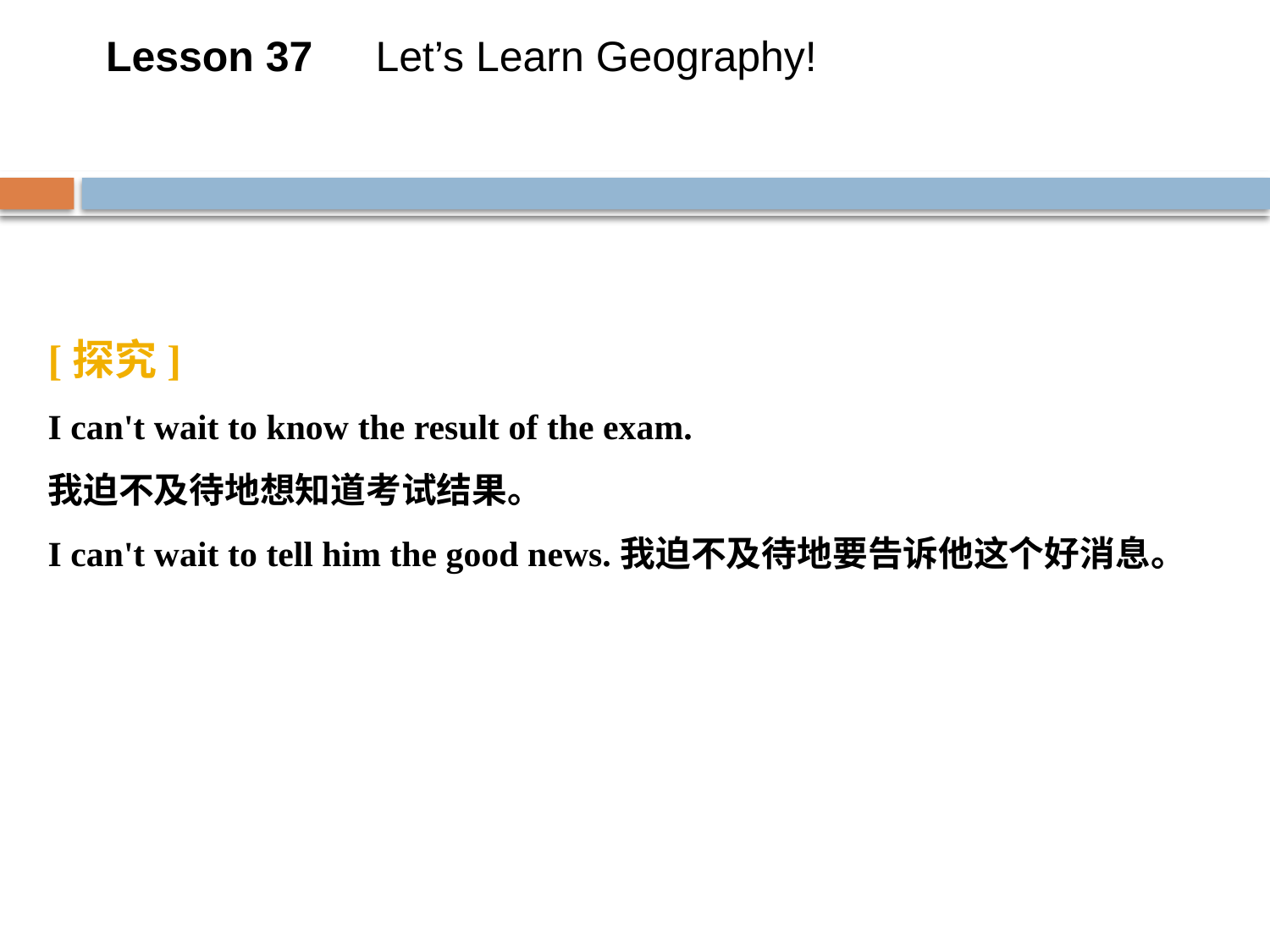

Lesson 37　Let’s Learn Geography!
[探究]
I can't wait to know the result of the exam.
我迫不及待地想知道考试结果。
I can't wait to tell him the good news.我迫不及待地要告诉他这个好消息。